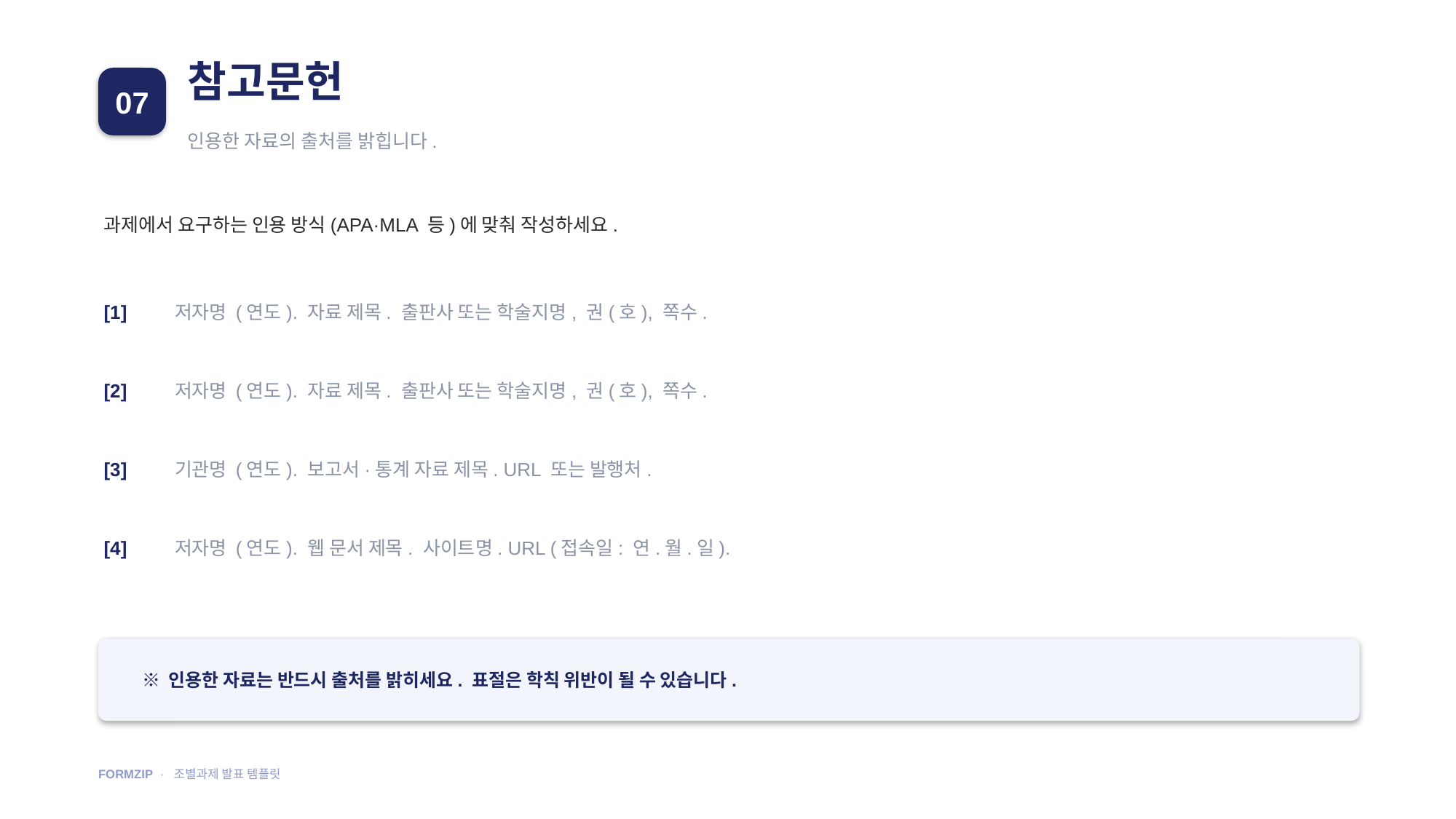

참고문헌
07
인용한 자료의 출처를 밝힙니다.
과제에서 요구하는 인용 방식(APA·MLA 등)에 맞춰 작성하세요.
[1]
저자명 (연도). 자료 제목. 출판사 또는 학술지명, 권(호), 쪽수.
[2]
저자명 (연도). 자료 제목. 출판사 또는 학술지명, 권(호), 쪽수.
[3]
기관명 (연도). 보고서·통계 자료 제목. URL 또는 발행처.
[4]
저자명 (연도). 웹 문서 제목. 사이트명. URL (접속일: 연.월.일).

※ 인용한 자료는 반드시 출처를 밝히세요. 표절은 학칙 위반이 될 수 있습니다.
FORMZIP  ·  조별과제 발표 템플릿